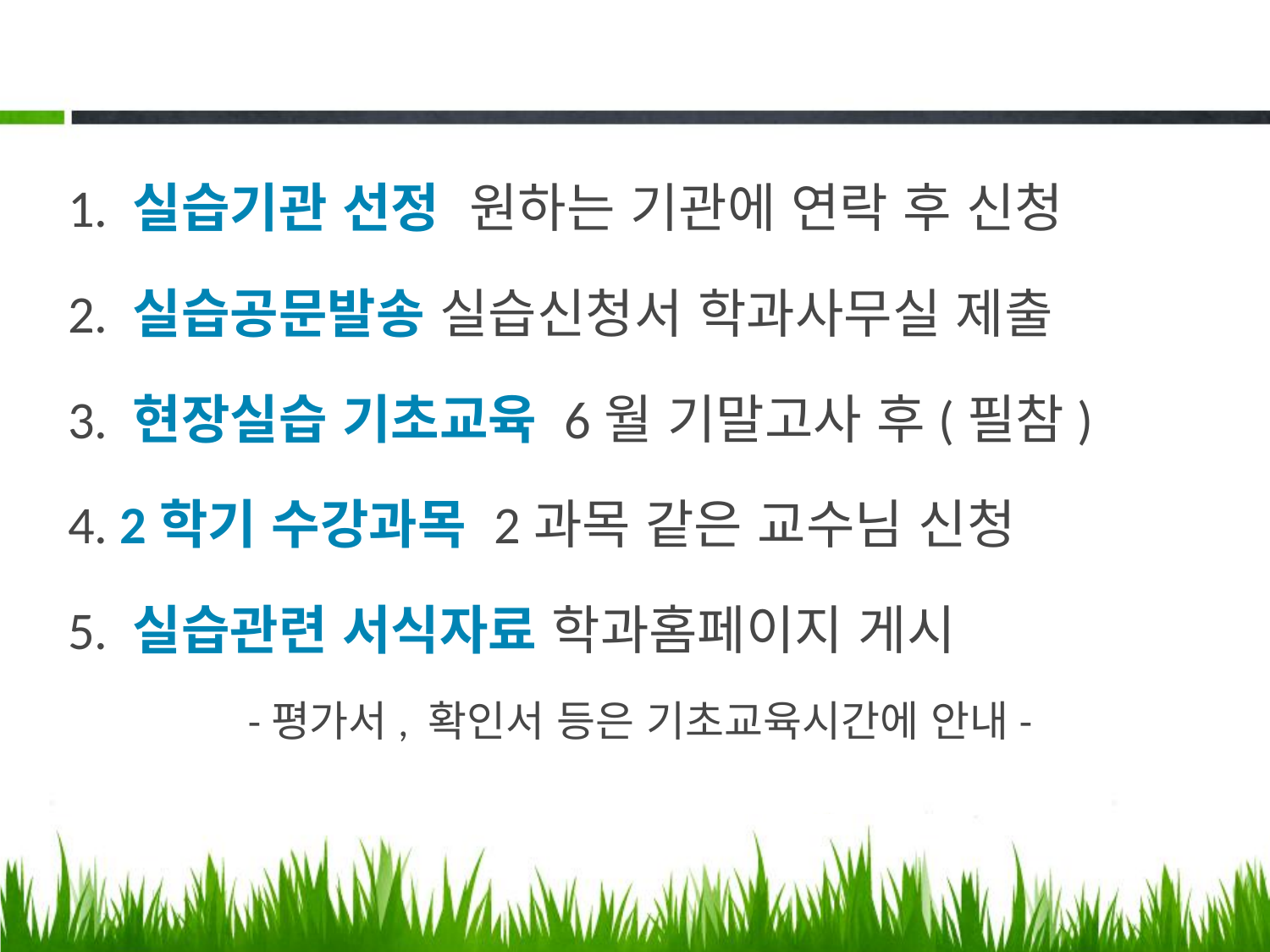

#
1. 실습기관 선정  원하는 기관에 연락 후 신청
2. 실습공문발송 실습신청서 학과사무실 제출
3. 현장실습 기초교육 6월 기말고사 후(필참)
4. 2학기 수강과목 2과목 같은 교수님 신청
5. 실습관련 서식자료 학과홈페이지 게시
-평가서, 확인서 등은 기초교육시간에 안내-